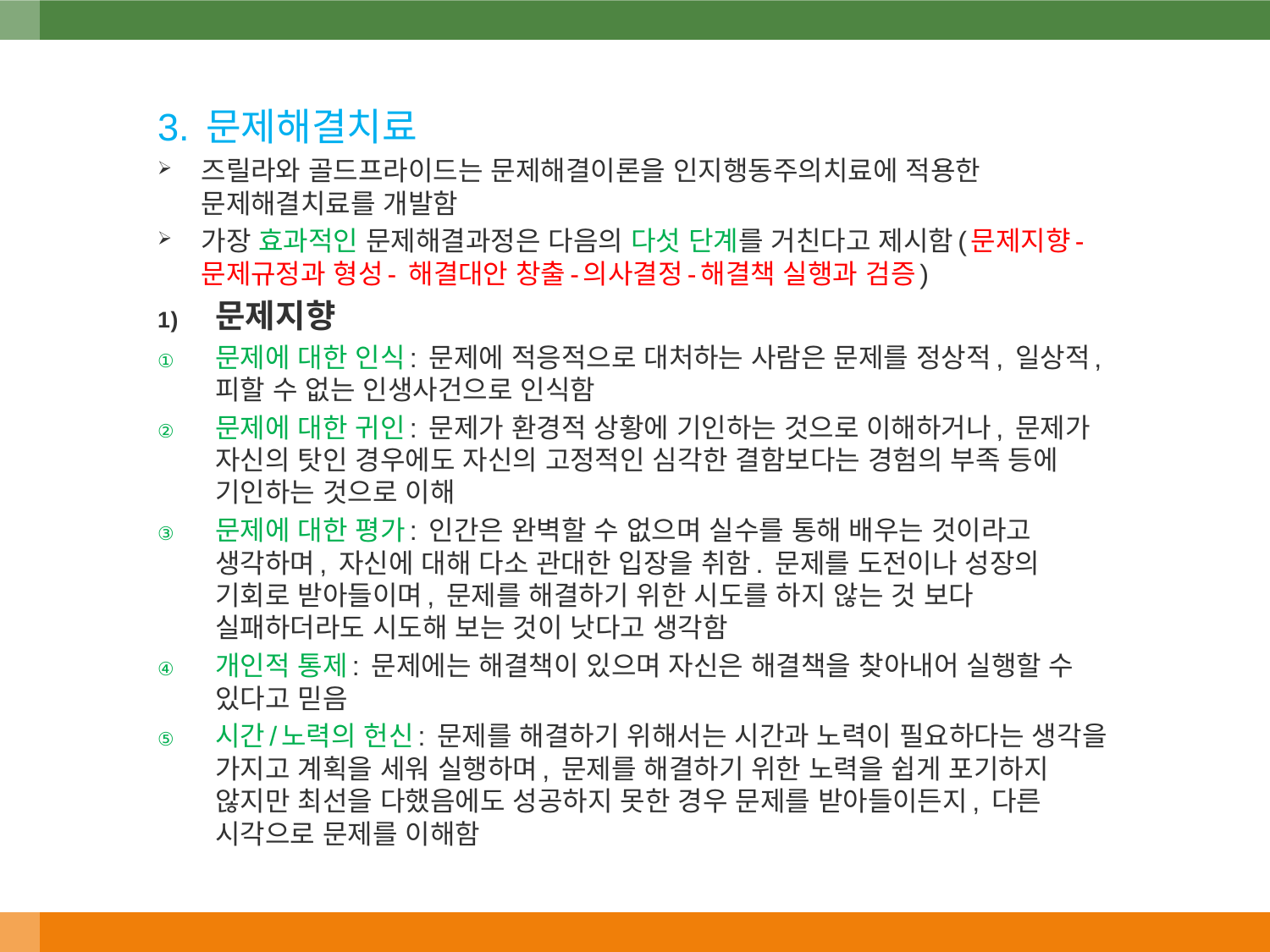

3. 문제해결치료
즈릴라와 골드프라이드는 문제해결이론을 인지행동주의치료에 적용한 문제해결치료를 개발함
가장 효과적인 문제해결과정은 다음의 다섯 단계를 거친다고 제시함(문제지향- 문제규정과 형성- 해결대안 창출-의사결정-해결책 실행과 검증)
문제지향
문제에 대한 인식: 문제에 적응적으로 대처하는 사람은 문제를 정상적, 일상적, 피할 수 없는 인생사건으로 인식함
문제에 대한 귀인: 문제가 환경적 상황에 기인하는 것으로 이해하거나, 문제가 자신의 탓인 경우에도 자신의 고정적인 심각한 결함보다는 경험의 부족 등에 기인하는 것으로 이해
문제에 대한 평가: 인간은 완벽할 수 없으며 실수를 통해 배우는 것이라고 생각하며, 자신에 대해 다소 관대한 입장을 취함. 문제를 도전이나 성장의 기회로 받아들이며, 문제를 해결하기 위한 시도를 하지 않는 것 보다 실패하더라도 시도해 보는 것이 낫다고 생각함
개인적 통제: 문제에는 해결책이 있으며 자신은 해결책을 찾아내어 실행할 수 있다고 믿음
시간/노력의 헌신: 문제를 해결하기 위해서는 시간과 노력이 필요하다는 생각을 가지고 계획을 세워 실행하며, 문제를 해결하기 위한 노력을 쉽게 포기하지 않지만 최선을 다했음에도 성공하지 못한 경우 문제를 받아들이든지, 다른 시각으로 문제를 이해함